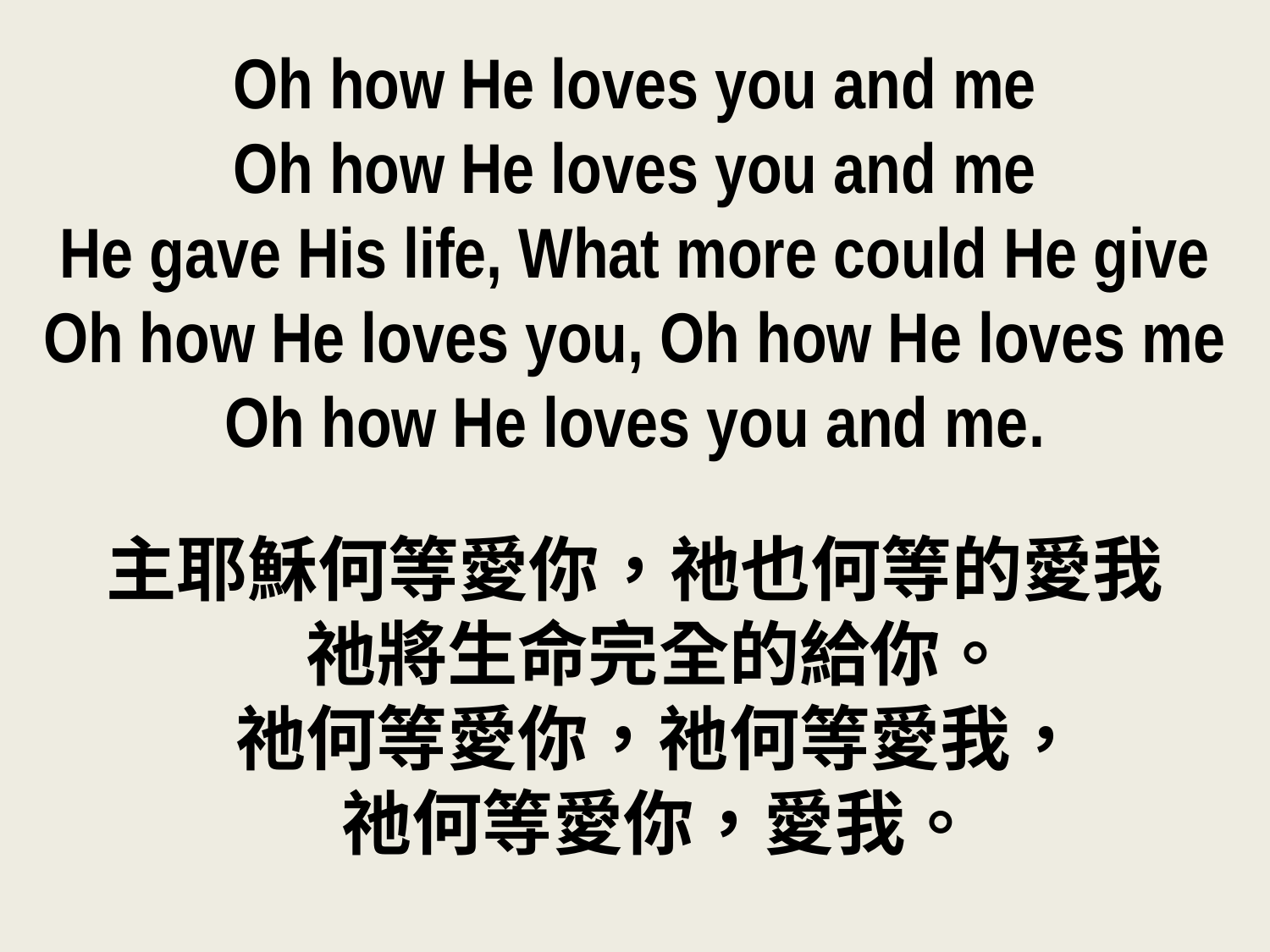

Oh how He loves you and me
Oh how He loves you and me
He gave His life, What more could He give
Oh how He loves you, Oh how He loves me
Oh how He loves you and me.
主耶穌何等愛你，祂也何等的愛我
祂將生命完全的給你。
祂何等愛你，祂何等愛我，
祂何等愛你，愛我。